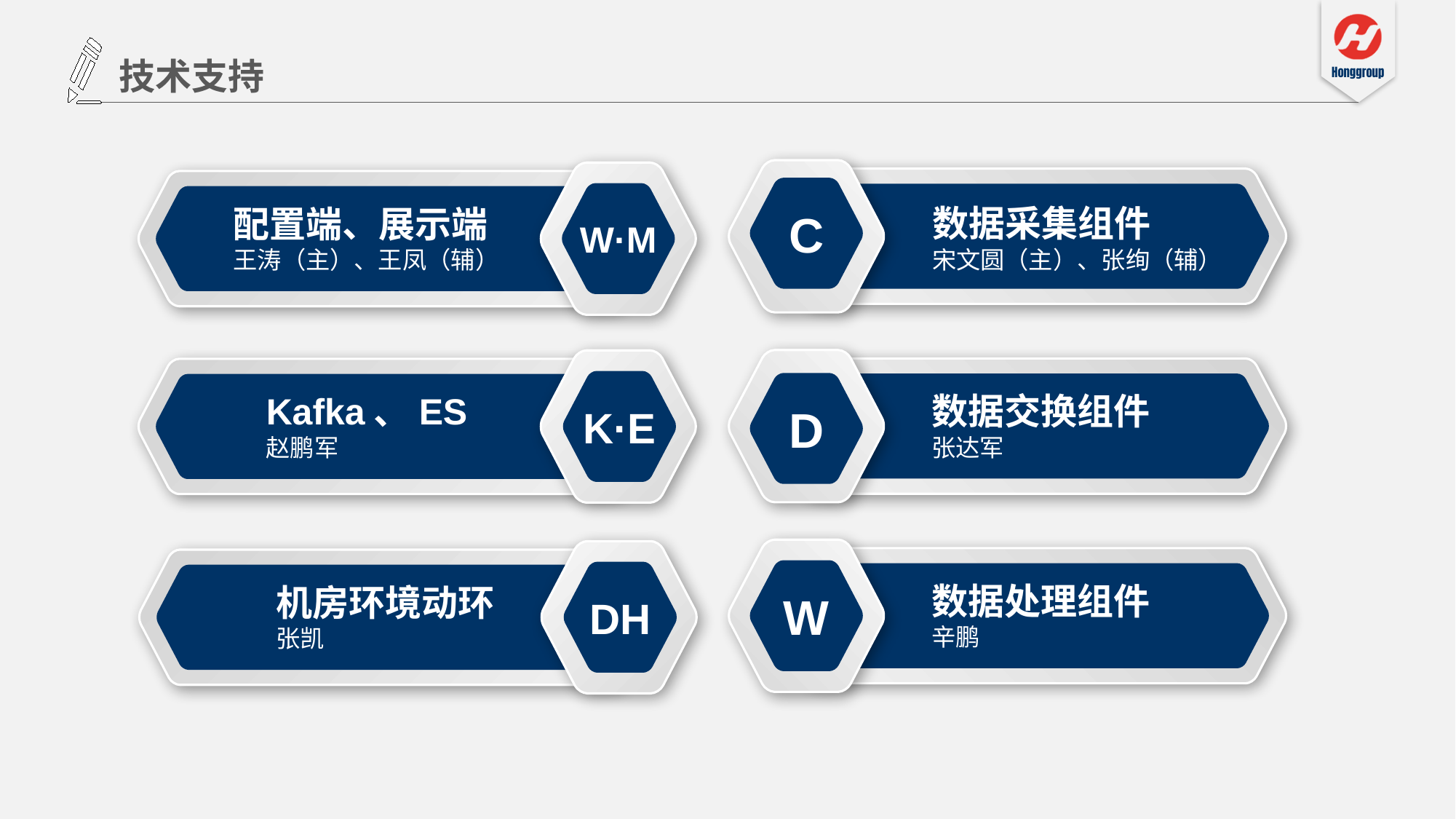

技术支持

C
数据采集组件
宋文圆（主）、张绚（辅）

配置端、展示端
王涛（主）、王凤（辅）
W·M

D
数据交换组件
张达军

K·E
Kafka、ES
赵鹏军

W

数据处理组件
辛鹏

DH
机房环境动环
张凯